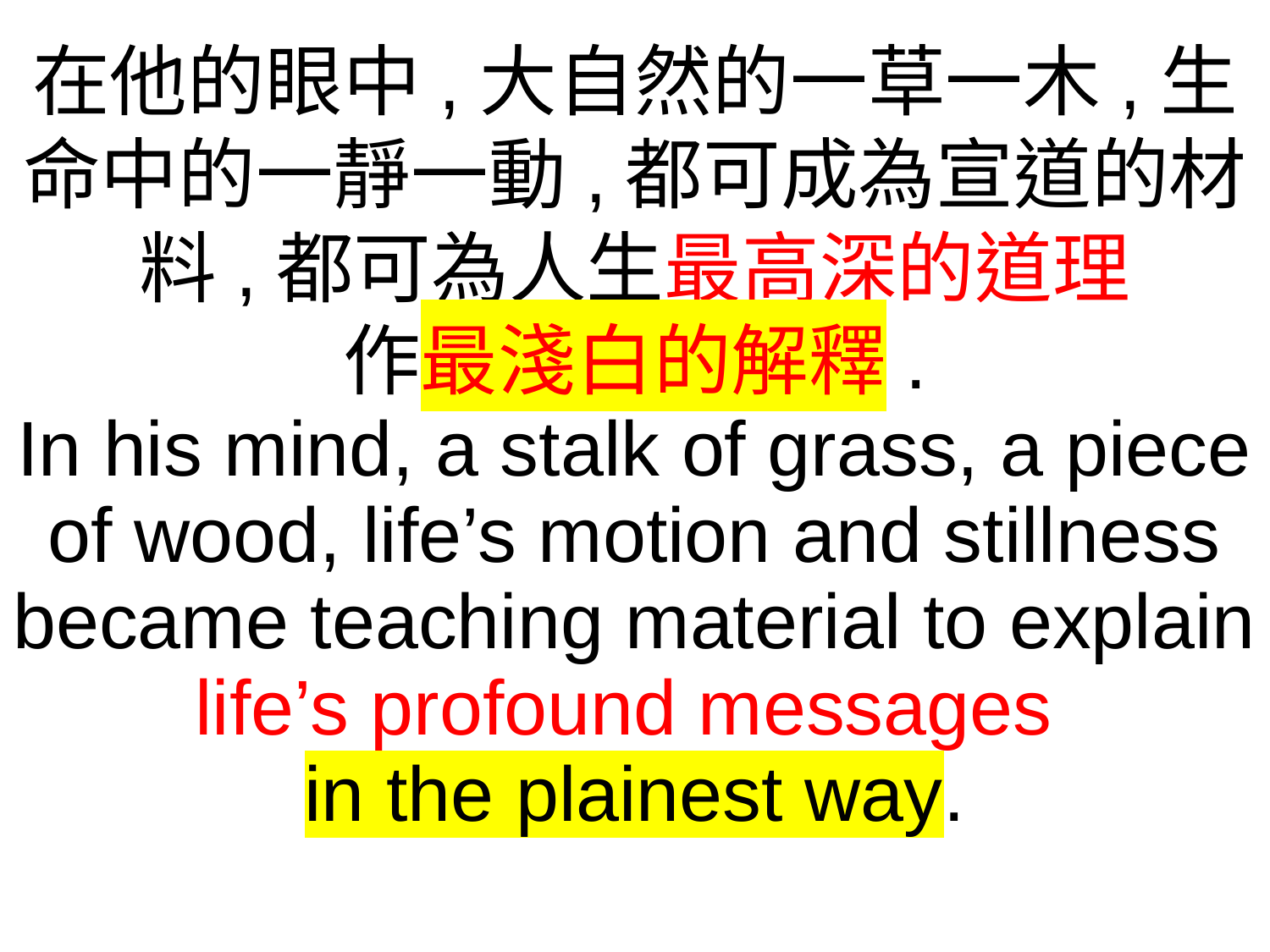

在他的眼中,大自然的一草一木,生命中的一靜一動,都可成為宣道的材料,都可為人生最高深的道理
作最淺白的解釋.
In his mind, a stalk of grass, a piece of wood, life’s motion and stillness became teaching material to explain life’s profound messages
in the plainest way.